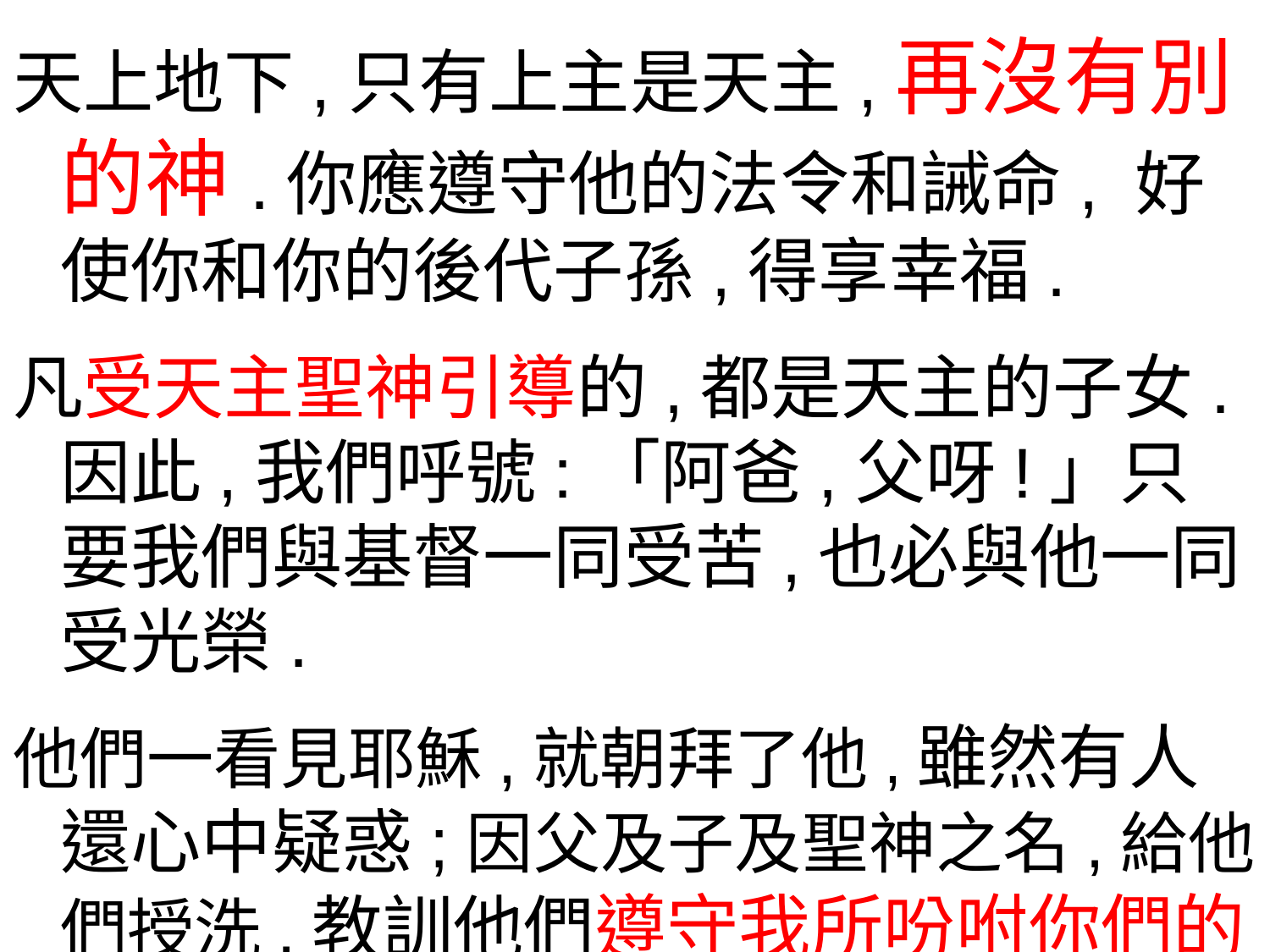

天上地下,只有上主是天主,再沒有別的神.你應遵守他的法令和誡命, 好使你和你的後代子孫,得享幸福.
凡受天主聖神引導的,都是天主的子女.因此,我們呼號:「阿爸,父呀!」只要我們與基督一同受苦,也必與他一同受光榮.
他們一看見耶穌,就朝拜了他,雖然有人還心中疑惑;因父及子及聖神之名,給他們授洗,教訓他們遵守我所吩咐你們的一切.